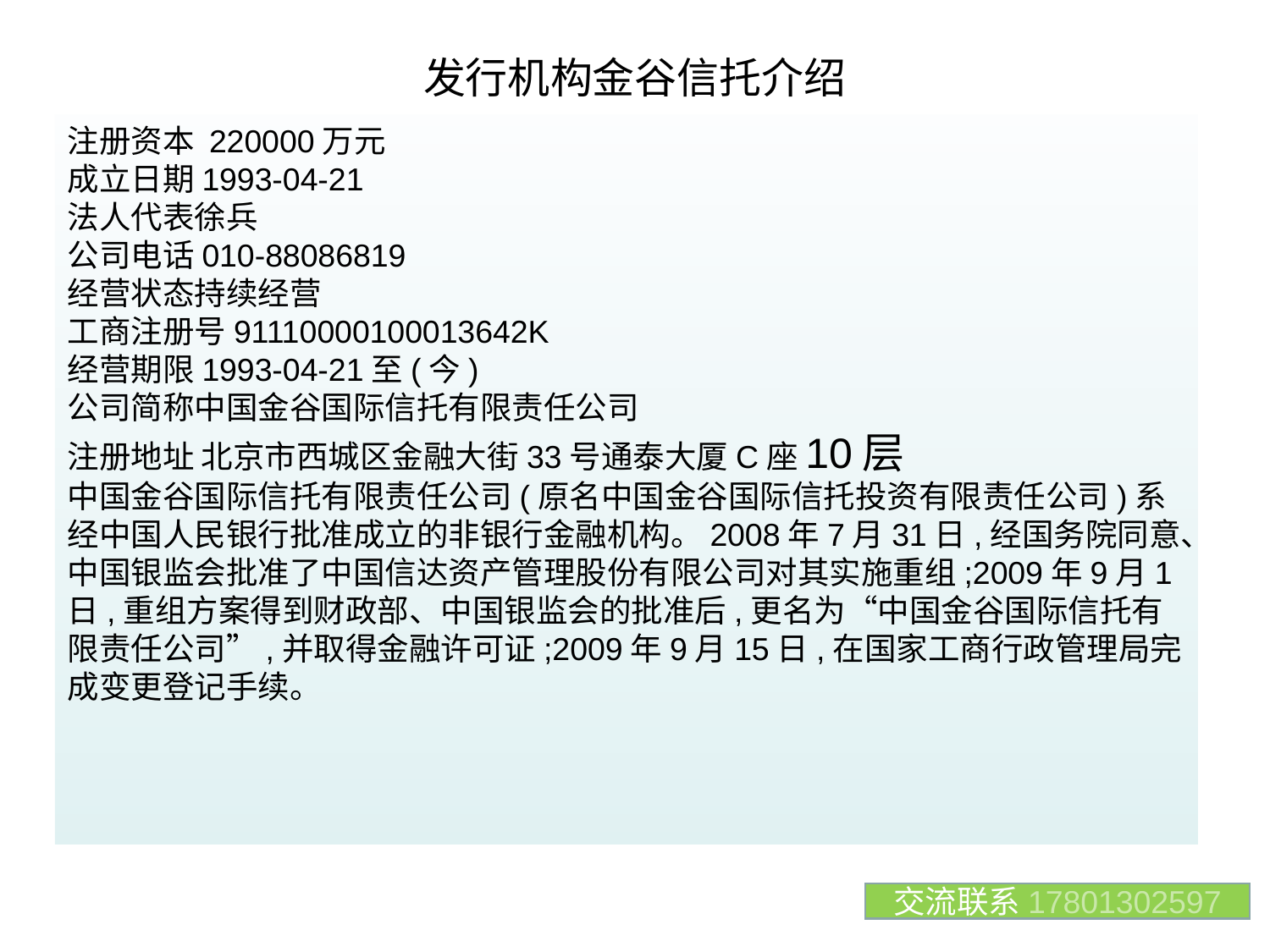

# 发行机构金谷信托介绍
注册资本 220000万元
成立日期1993-04-21
法人代表徐兵
公司电话010-88086819
经营状态持续经营
工商注册号91110000100013642K
经营期限1993-04-21至(今)
公司简称中国金谷国际信托有限责任公司
注册地址 北京市西城区金融大街33号通泰大厦C座10层
中国金谷国际信托有限责任公司(原名中国金谷国际信托投资有限责任公司)系经中国人民银行批准成立的非银行金融机构。2008年7月31日,经国务院同意、中国银监会批准了中国信达资产管理股份有限公司对其实施重组;2009年9月1日,重组方案得到财政部、中国银监会的批准后,更名为“中国金谷国际信托有限责任公司”,并取得金融许可证;2009年9月15日,在国家工商行政管理局完成变更登记手续。